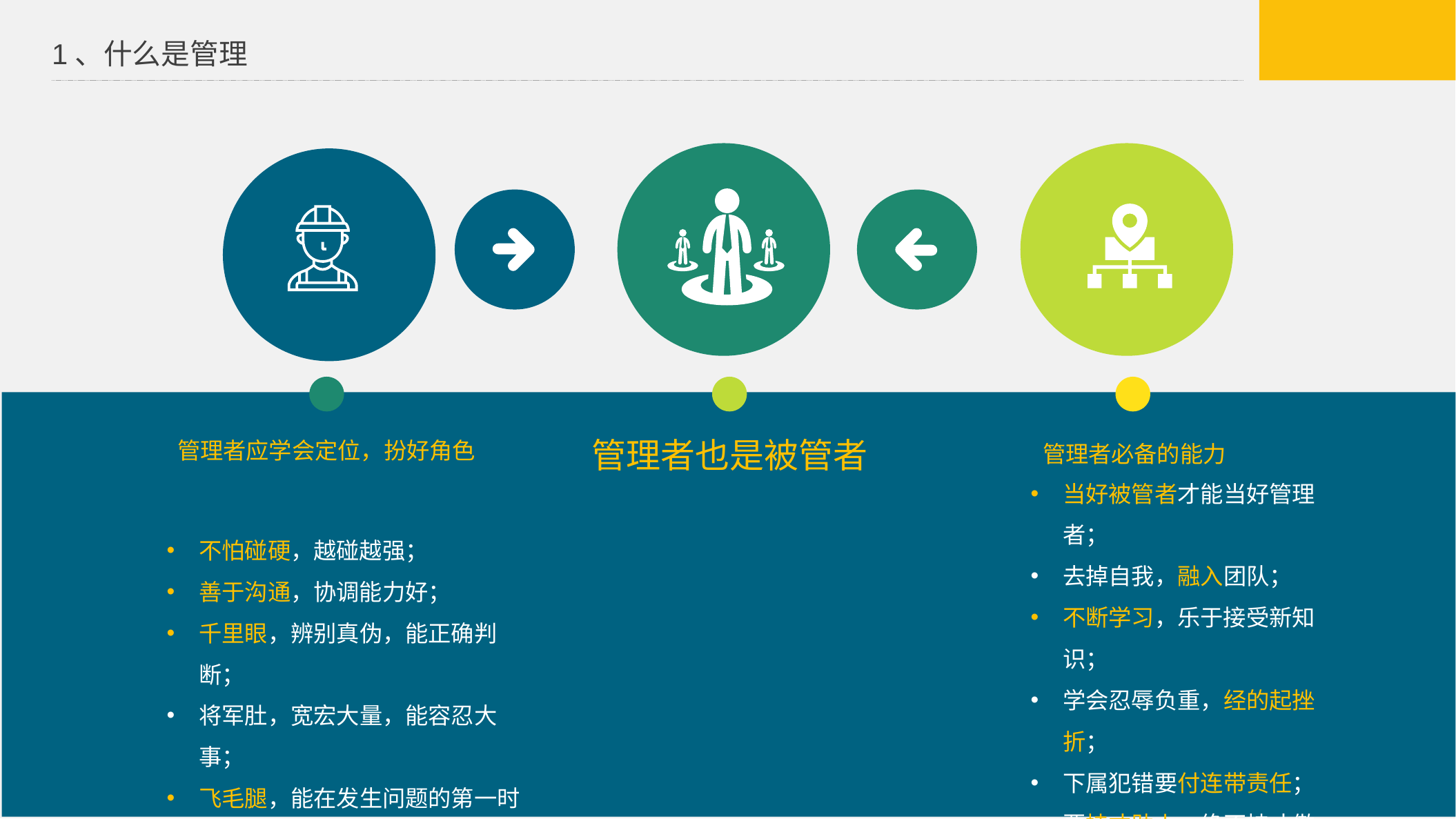

1、什么是管理

管理者也是被管者
管理者应学会定位，扮好角色
管理者必备的能力
当好被管者才能当好管理者；
去掉自我，融入团队；
不断学习，乐于接受新知识；
学会忍辱负重，经的起挫折；
下属犯错要付连带责任；
要持才助上，绝不持才傲上；
不做“三拍”领导；
不做“员工代表”
不怕碰硬，越碰越强；
善于沟通，协调能力好；
千里眼，辨别真伪，能正确判断；
将军肚，宽宏大量，能容忍大事；
飞毛腿，能在发生问题的第一时间到达现场。